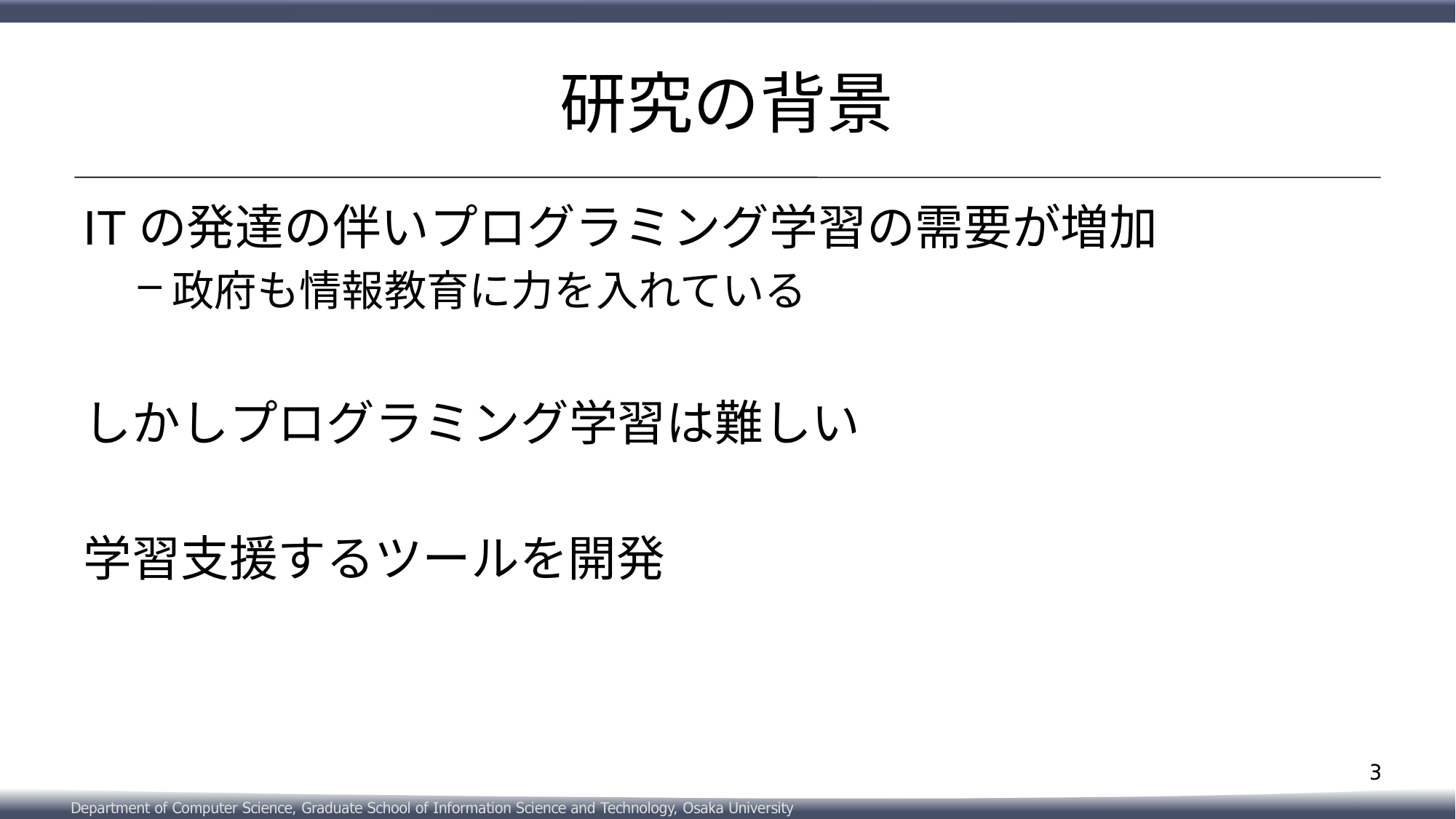

# 研究の背景
ITの発達の伴いプログラミング学習の需要が増加
政府も情報教育に力を入れている

しかしプログラミング学習は難しい

学習支援するツールを開発
3